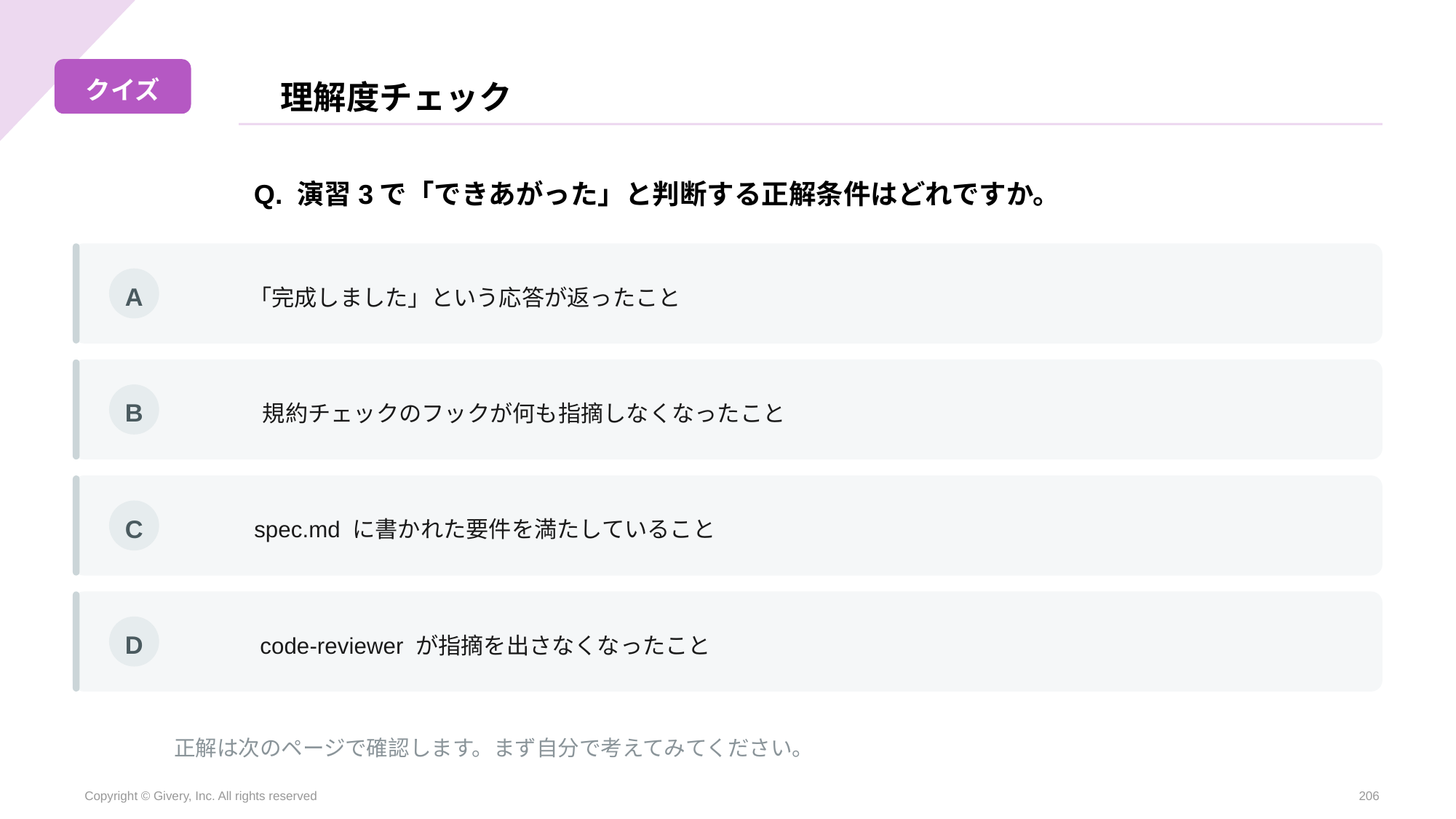

クイズ
理解度チェック

Q. 演習3で「できあがった」と判断する正解条件はどれですか。

A
「完成しました」という応答が返ったこと

B
規約チェックのフックが何も指摘しなくなったこと

C
spec.md に書かれた要件を満たしていること

D
code-reviewer が指摘を出さなくなったこと
正解は次のページで確認します。まず自分で考えてみてください。
Copyright © Givery, Inc. All rights reserved
206